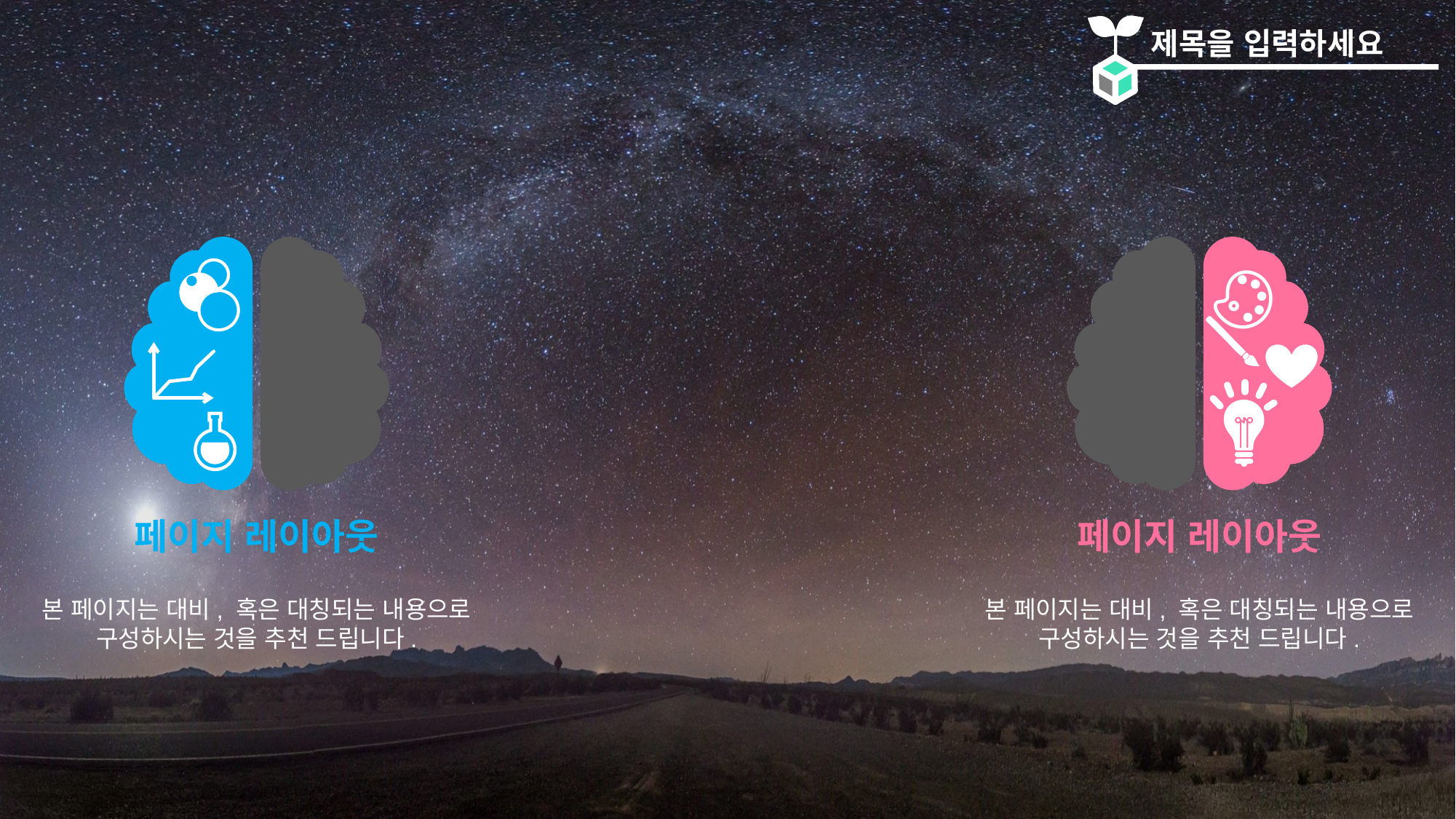

제목을 입력하세요

페이지 레이아웃
페이지 레이아웃
본 페이지는 대비, 혹은 대칭되는 내용으로 구성하시는 것을 추천 드립니다.
본 페이지는 대비, 혹은 대칭되는 내용으로 구성하시는 것을 추천 드립니다.